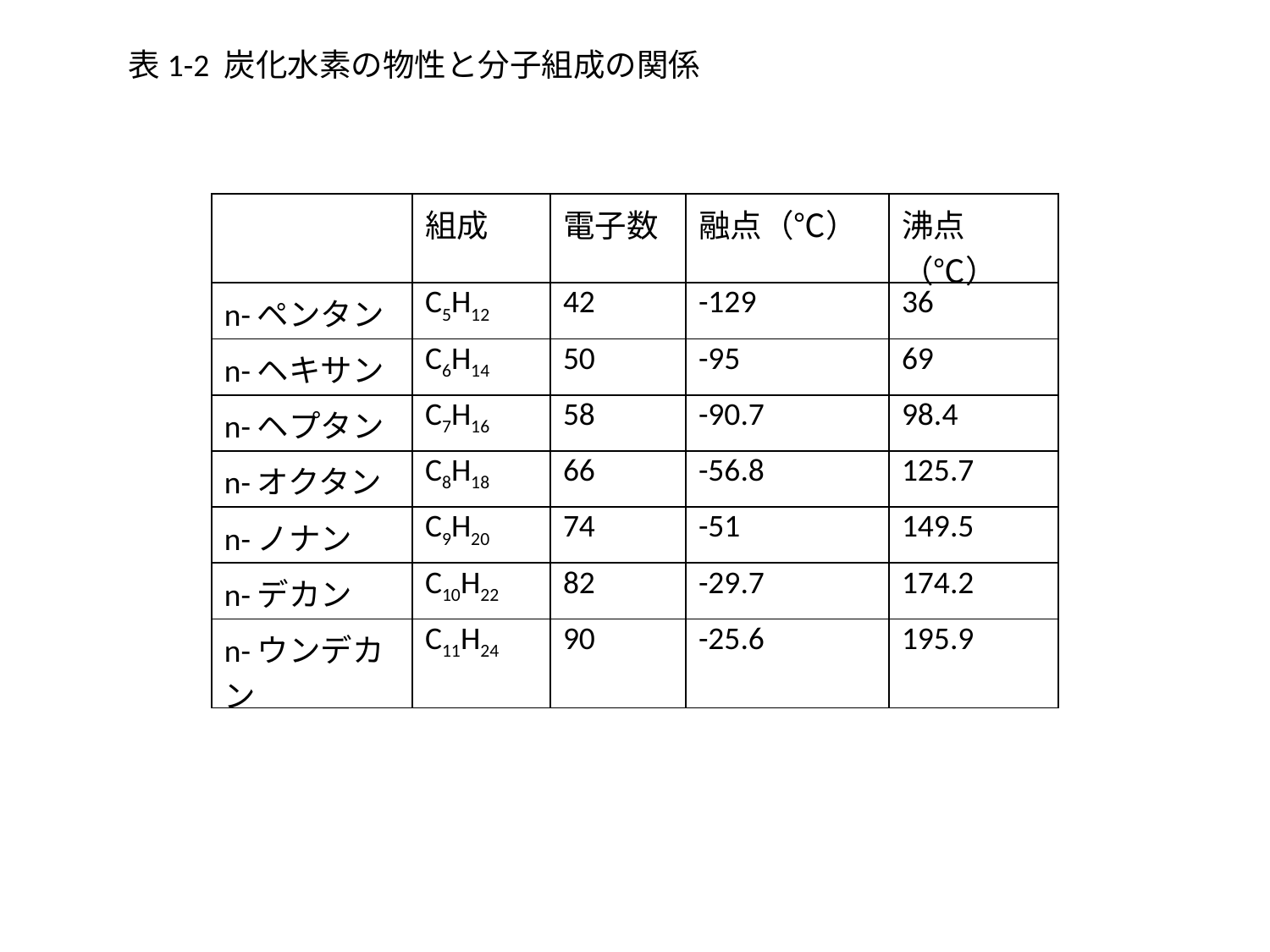

表1-2 炭化水素の物性と分子組成の関係
|  | 組成 | 電子数 | 融点（℃） | 沸点（℃） |
| --- | --- | --- | --- | --- |
| n-ペンタン | C5H12 | 42 | -129 | 36 |
| n-ヘキサン | C6H14 | 50 | -95 | 69 |
| n-ヘプタン | C7H16 | 58 | -90.7 | 98.4 |
| n-オクタン | C8H18 | 66 | -56.8 | 125.7 |
| n-ノナン | C9H20 | 74 | -51 | 149.5 |
| n-デカン | C10H22 | 82 | -29.7 | 174.2 |
| n-ウンデカン | C11H24 | 90 | -25.6 | 195.9 |